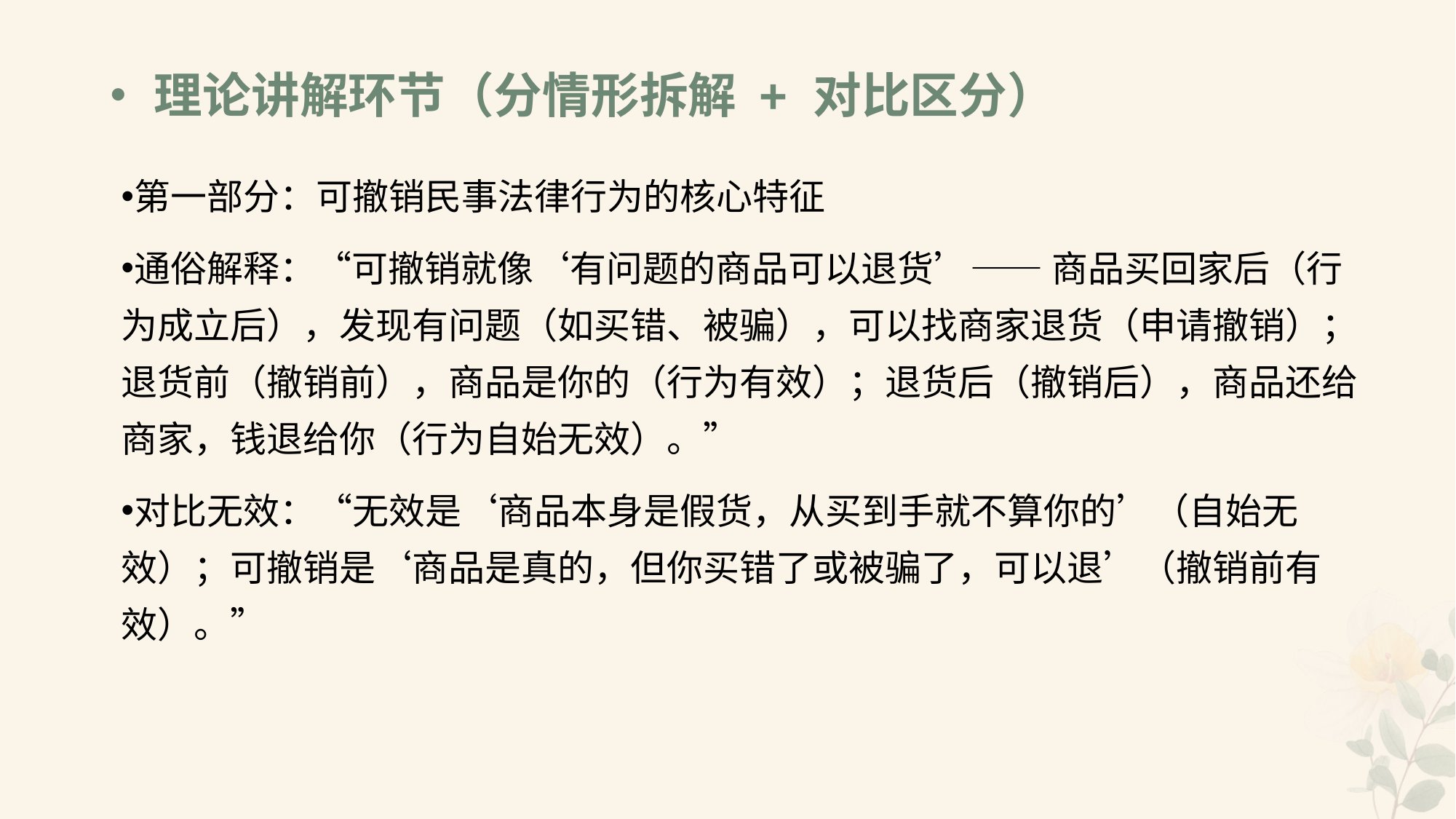

# •理论讲解环节（分情形拆解 + 对比区分）
第一部分：可撤销民事法律行为的核心特征
通俗解释：“可撤销就像‘有问题的商品可以退货’—— 商品买回家后（行为成立后），发现有问题（如买错、被骗），可以找商家退货（申请撤销）；退货前（撤销前），商品是你的（行为有效）；退货后（撤销后），商品还给商家，钱退给你（行为自始无效）。”
对比无效：“无效是‘商品本身是假货，从买到手就不算你的’（自始无效）；可撤销是‘商品是真的，但你买错了或被骗了，可以退’（撤销前有效）。”